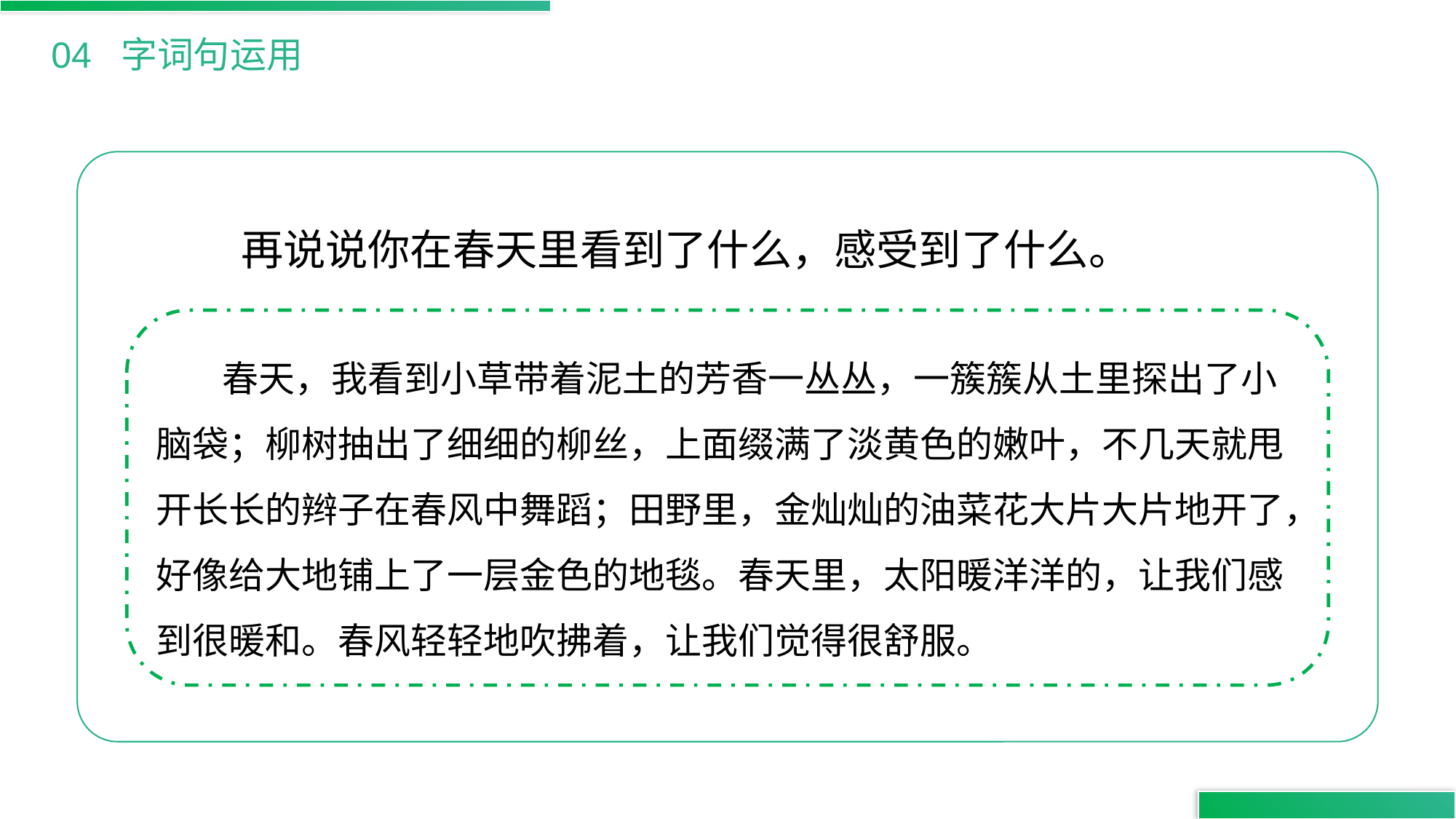

04  字词句运用
再说说你在春天里看到了什么，感受到了什么。
       春天，我看到小草带着泥土的芳香一丛丛，一簇簇从土里探出了小脑袋；柳树抽出了细细的柳丝，上面缀满了淡黄色的嫩叶，不几天就甩开长长的辫子在春风中舞蹈；田野里，金灿灿的油菜花大片大片地开了，好像给大地铺上了一层金色的地毯。春天里，太阳暖洋洋的，让我们感到很暖和。春风轻轻地吹拂着，让我们觉得很舒服。